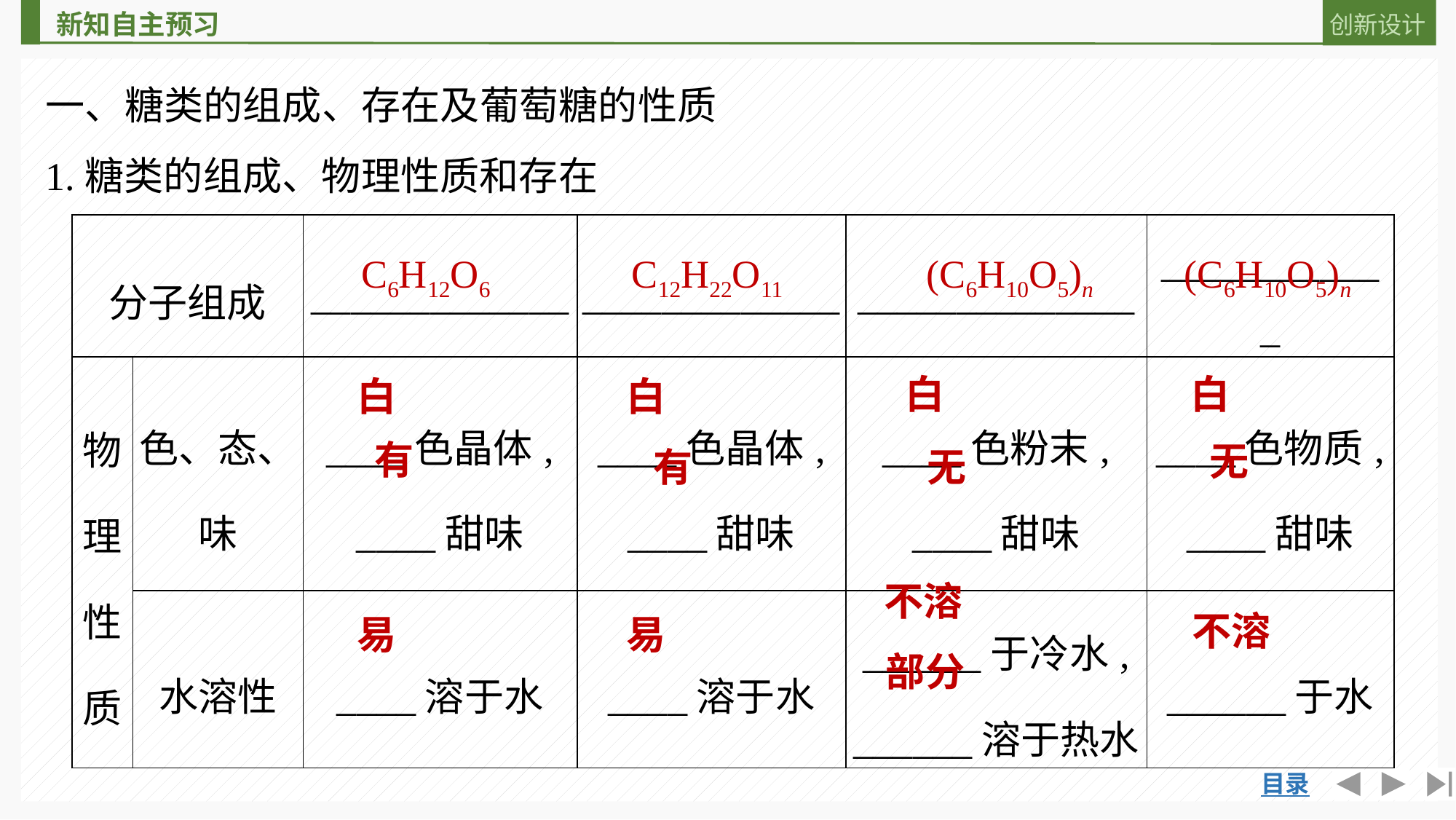

一、糖类的组成、存在及葡萄糖的性质
1.糖类的组成、物理性质和存在
| 分子组成 |  | \_\_\_\_\_\_\_\_\_\_\_\_\_ | \_\_\_\_\_\_\_\_\_\_\_\_\_ | \_\_\_\_\_\_\_\_\_\_\_\_\_\_ | \_\_\_\_\_\_\_\_\_\_\_\_ |
| --- | --- | --- | --- | --- | --- |
| 物 理 性 质 | 色、态、味 | \_\_\_\_色晶体, \_\_\_\_甜味 | \_\_\_\_色晶体, \_\_\_\_甜味 | \_\_\_\_色粉末, \_\_\_\_甜味 | \_\_\_\_色物质, \_\_\_\_甜味 |
|  | 水溶性 | \_\_\_\_溶于水 | \_\_\_\_溶于水 | \_\_\_\_\_\_于冷水, \_\_\_\_\_\_溶于热水 | \_\_\_\_\_\_于水 |
C6H12O6
C12H22O11
(C6H10O5)n
(C6H10O5)n
白
白
白
白
有
无
有
无
不溶
不溶
易
易
部分